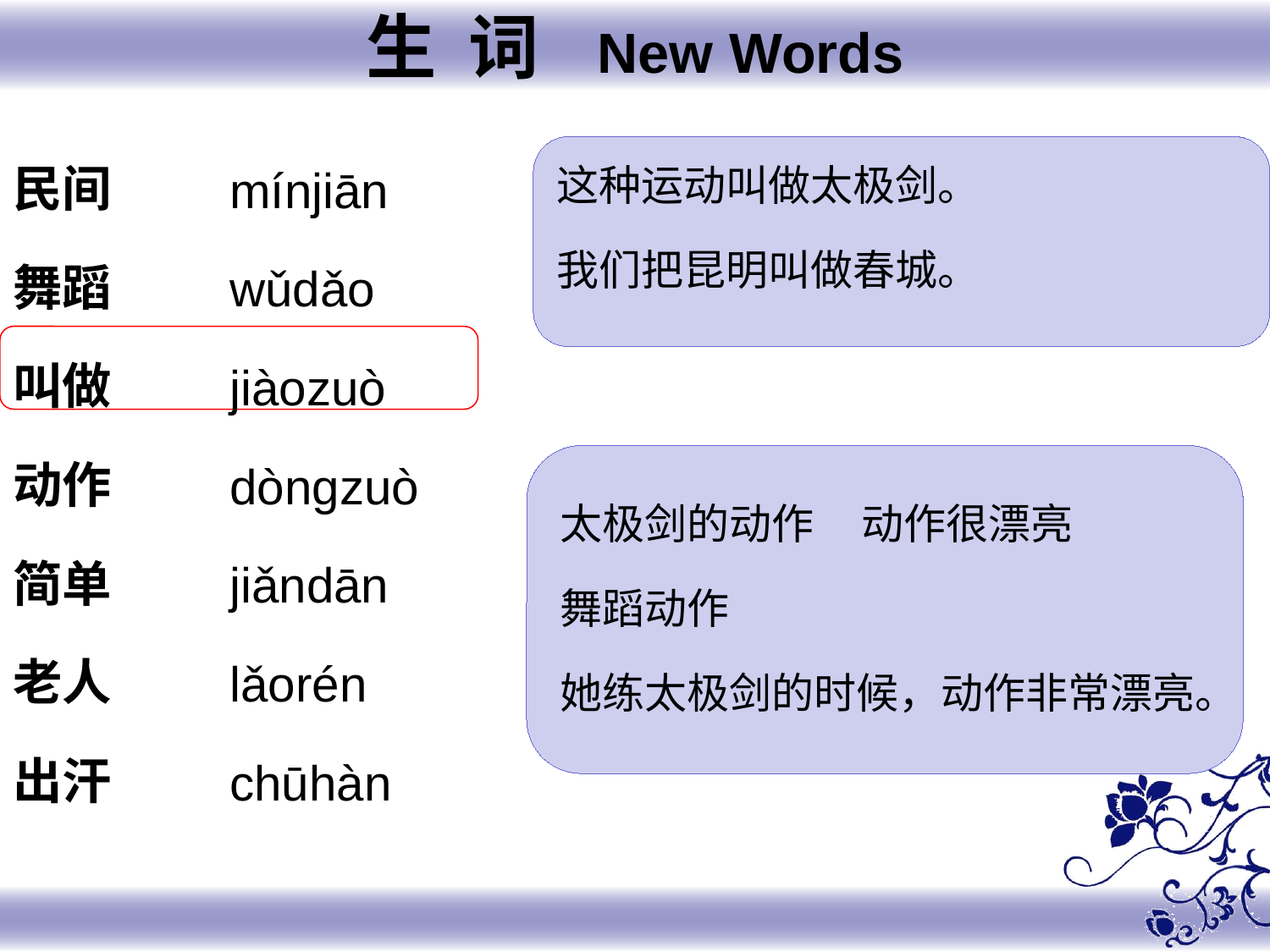

生  词   New Words
民间
舞蹈
叫做
动作
简单
老人
出汗
mínjiān
wǔdǎo
jiàozuò
dòngzuò
jiǎndān
lǎorén
chūhàn
这种运动叫做太极剑。
我们把昆明叫做春城。

太极剑的动作     动作很漂亮
舞蹈动作
她练太极剑的时候，动作非常漂亮。